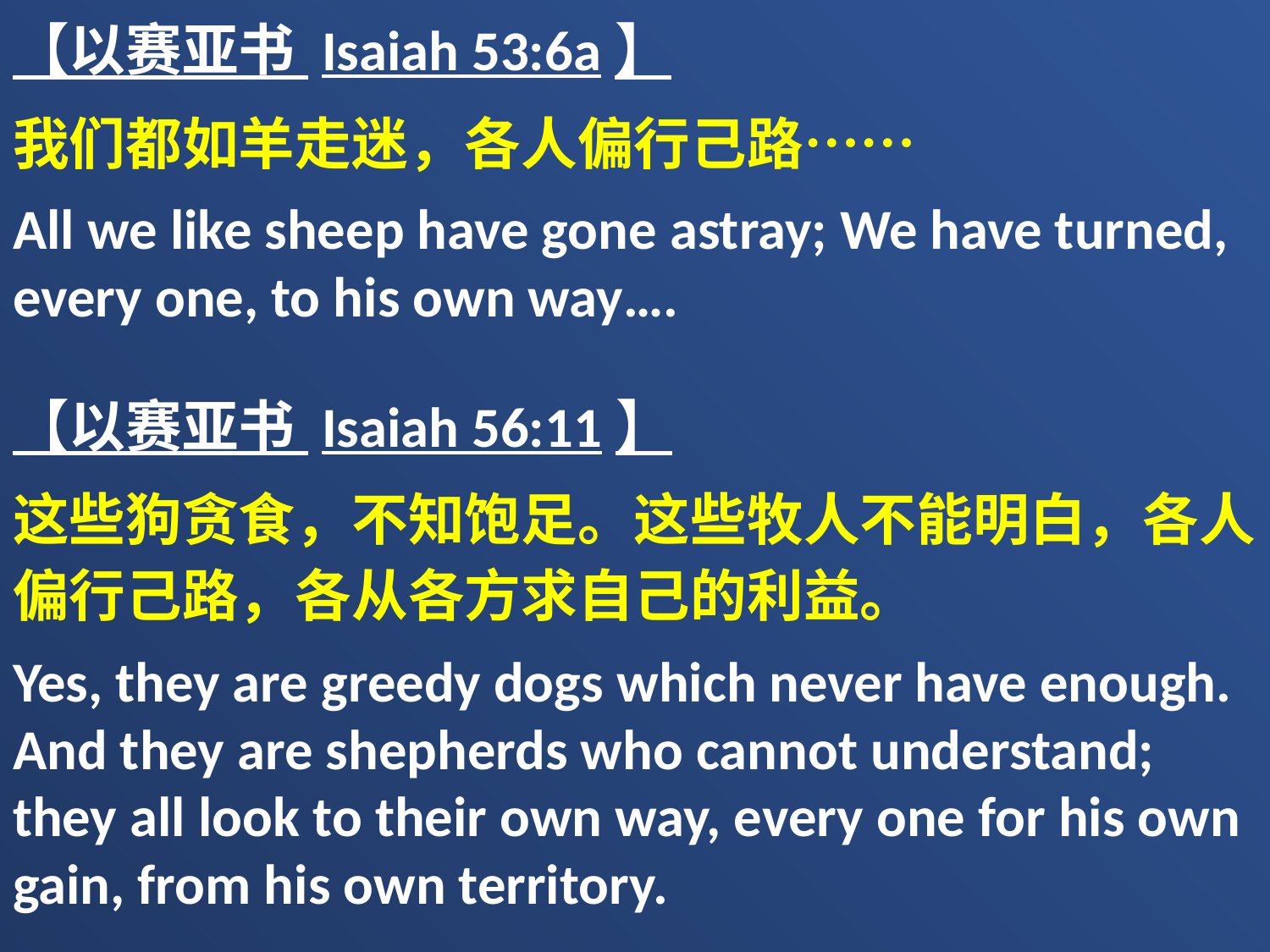

【以赛亚书 Isaiah 53:6a】
我们都如羊走迷，各人偏行己路……
All we like sheep have gone astray; We have turned, every one, to his own way….

【以赛亚书 Isaiah 56:11】
这些狗贪食，不知饱足。这些牧人不能明白，各人偏行己路，各从各方求自己的利益。
Yes, they are greedy dogs which never have enough. And they are shepherds who cannot understand; they all look to their own way, every one for his own gain, from his own territory.